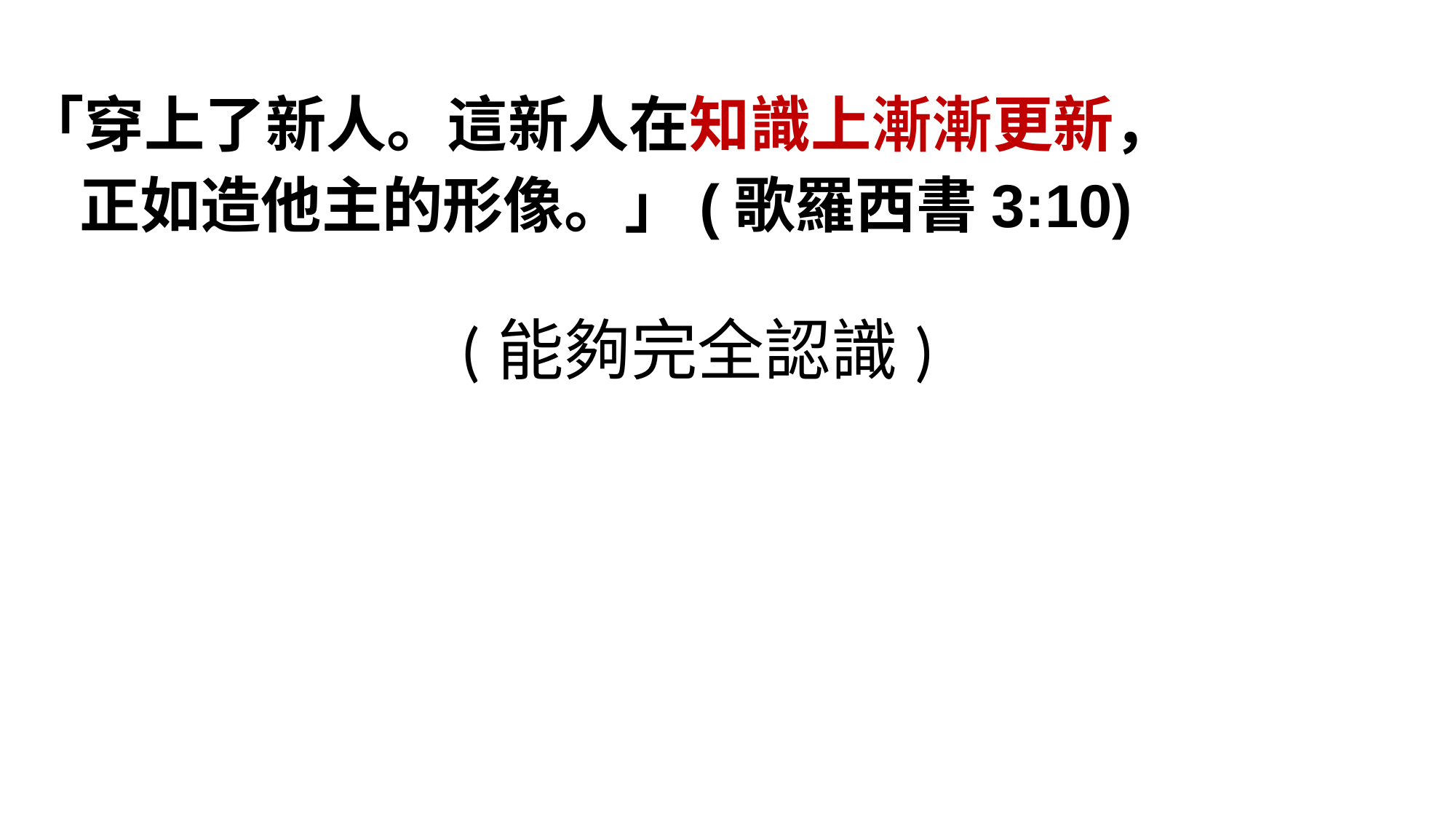

「穿上了新人。這新人在知識上漸漸更新，
   正如造他主的形像。」(歌羅西書3:10)

                             (能夠完全認識)